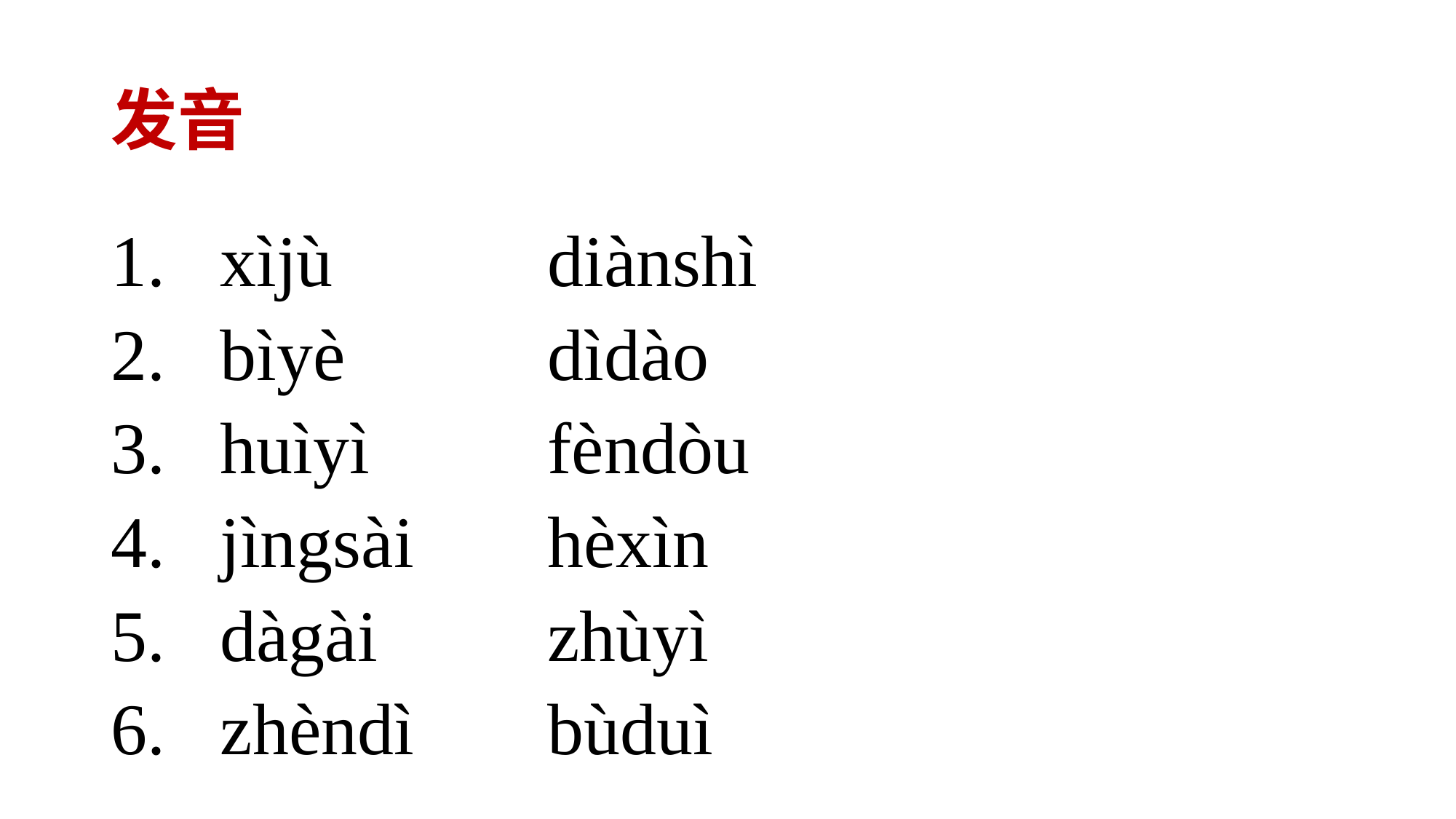

# 发音
xìjù		diànshì
bìyè		dìdào
huìyì		fèndòu
jìngsài		hèxìn
dàgài		zhùyì
zhèndì		bùduì